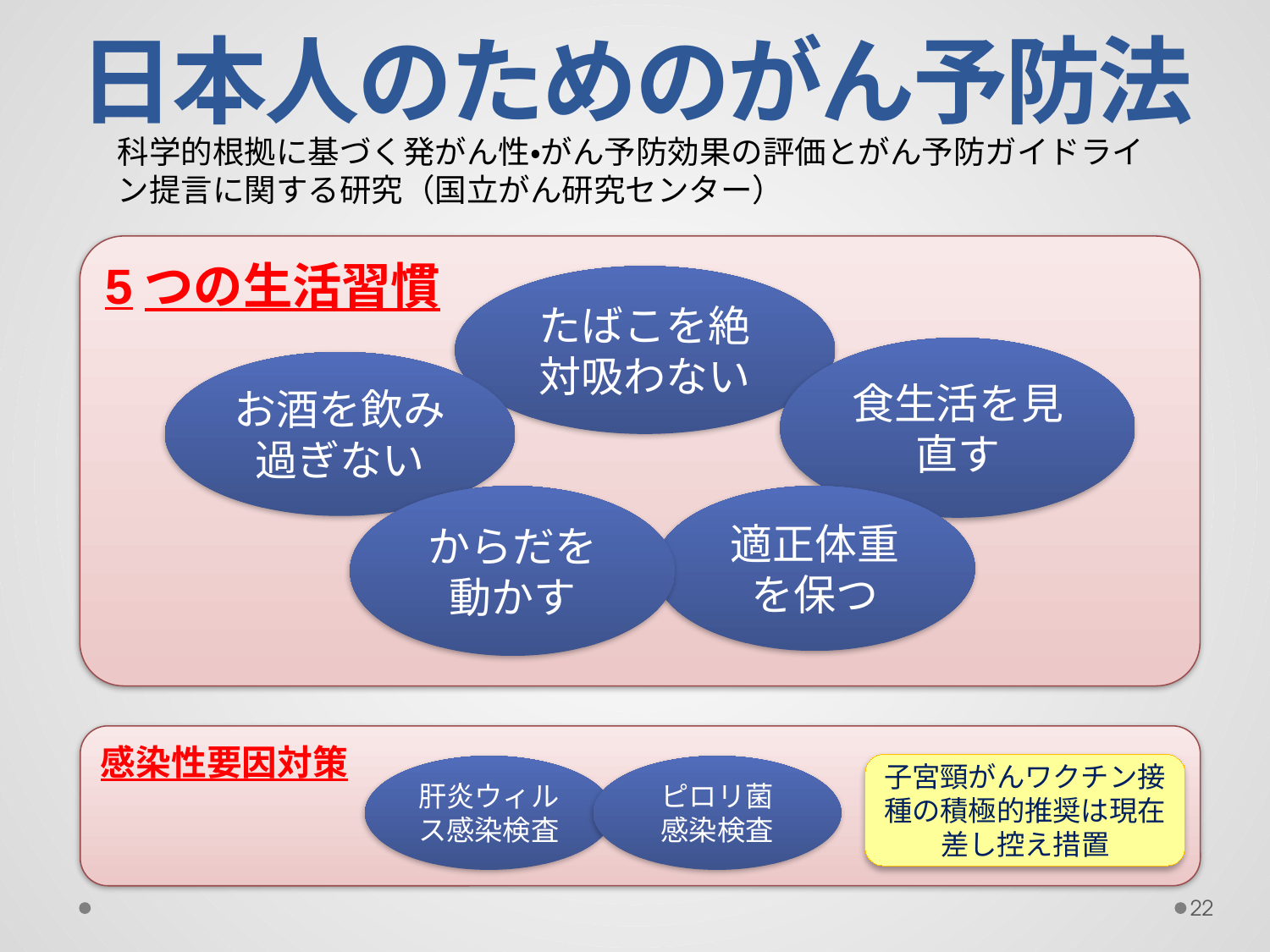

# 日本人のためのがん予防法
科学的根拠に基づく発がん性・がん予防効果の評価とがん予防ガイドライン提言に関する研究（国立がん研究センター）
5つの生活習慣
たばこを絶対吸わない
食生活を見直す
お酒を飲み過ぎない
からだを動かす
適正体重を保つ
感染性要因対策
子宮頸がんワクチン接種の積極的推奨は現在差し控え措置
肝炎ウィルス感染検査
ピロリ菌
感染検査
22